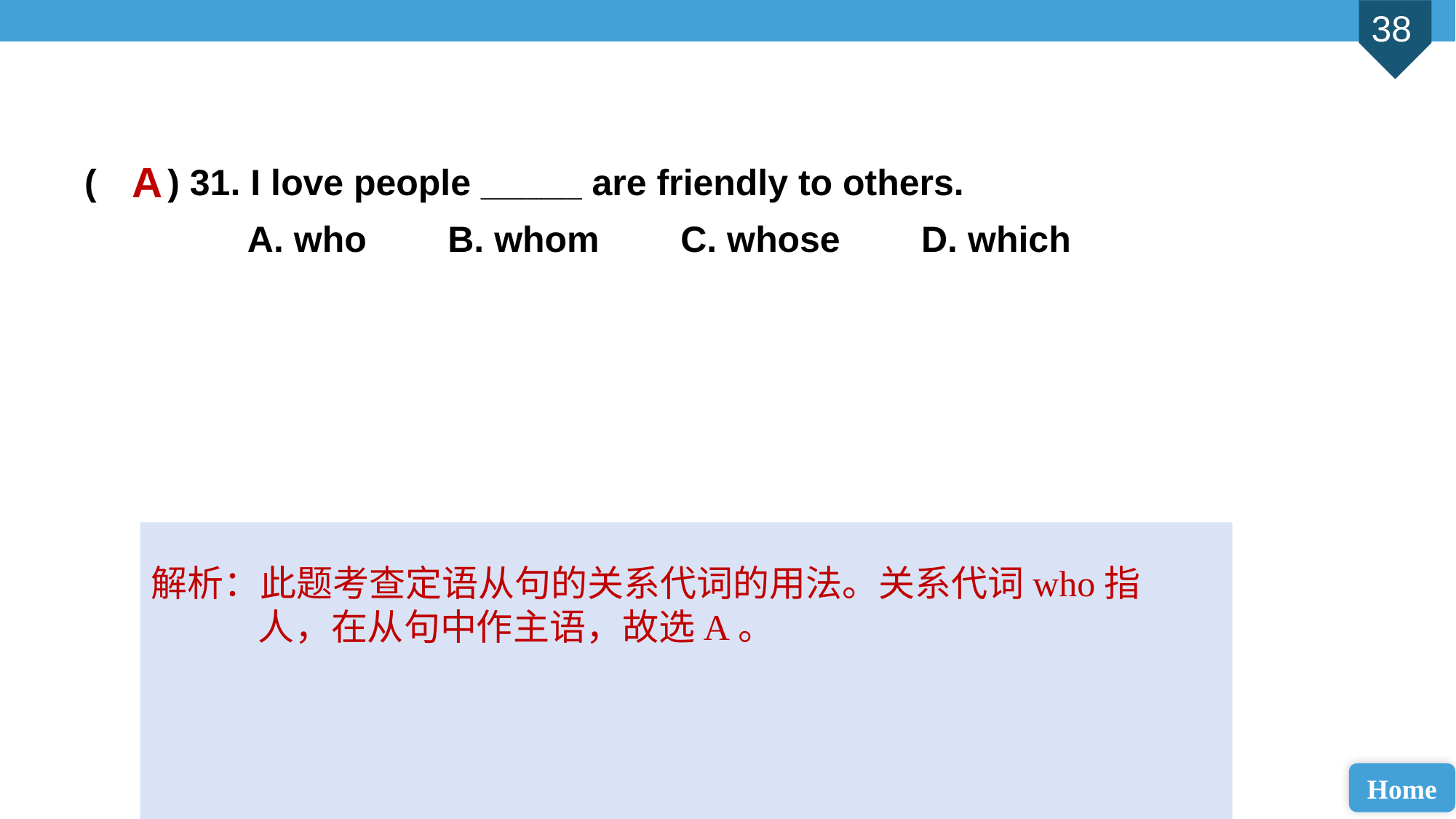

(       ) 31. I love people _____ are friendly to others.
                A. who        B. whom        C. whose        D. which
A

解析：此题考查定语从句的关系代词的用法。关系代词who指人，在从句中作主语，故选A。